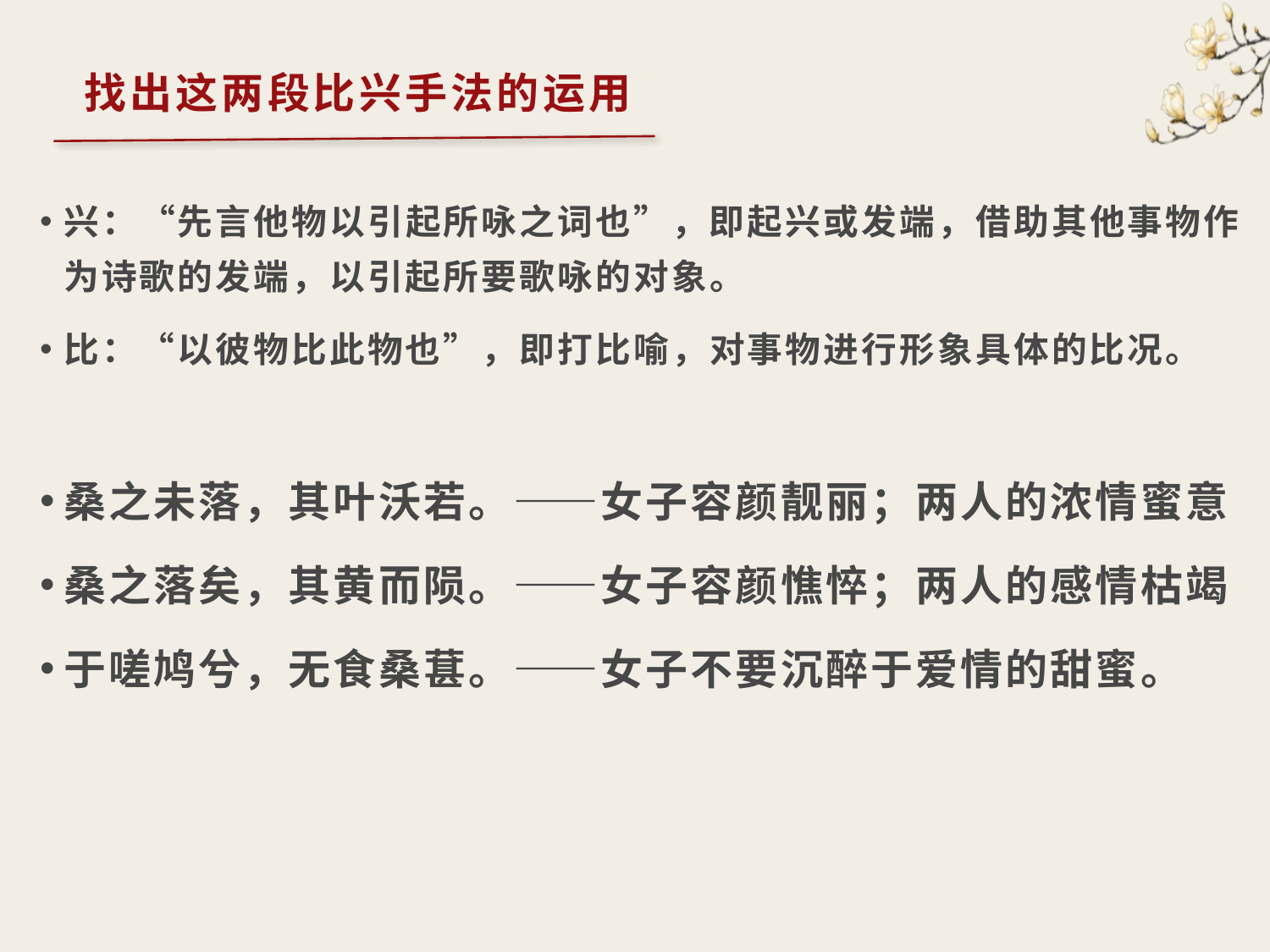

# 找出这两段比兴手法的运用
兴：“先言他物以引起所咏之词也”，即起兴或发端，借助其他事物作为诗歌的发端，以引起所要歌咏的对象。
比：“以彼物比此物也”，即打比喻，对事物进行形象具体的比况。

桑之未落，其叶沃若。——女子容颜靓丽；两人的浓情蜜意
桑之落矣，其黄而陨。——女子容颜憔悴；两人的感情枯竭
于嗟鸠兮，无食桑葚。——女子不要沉醉于爱情的甜蜜。